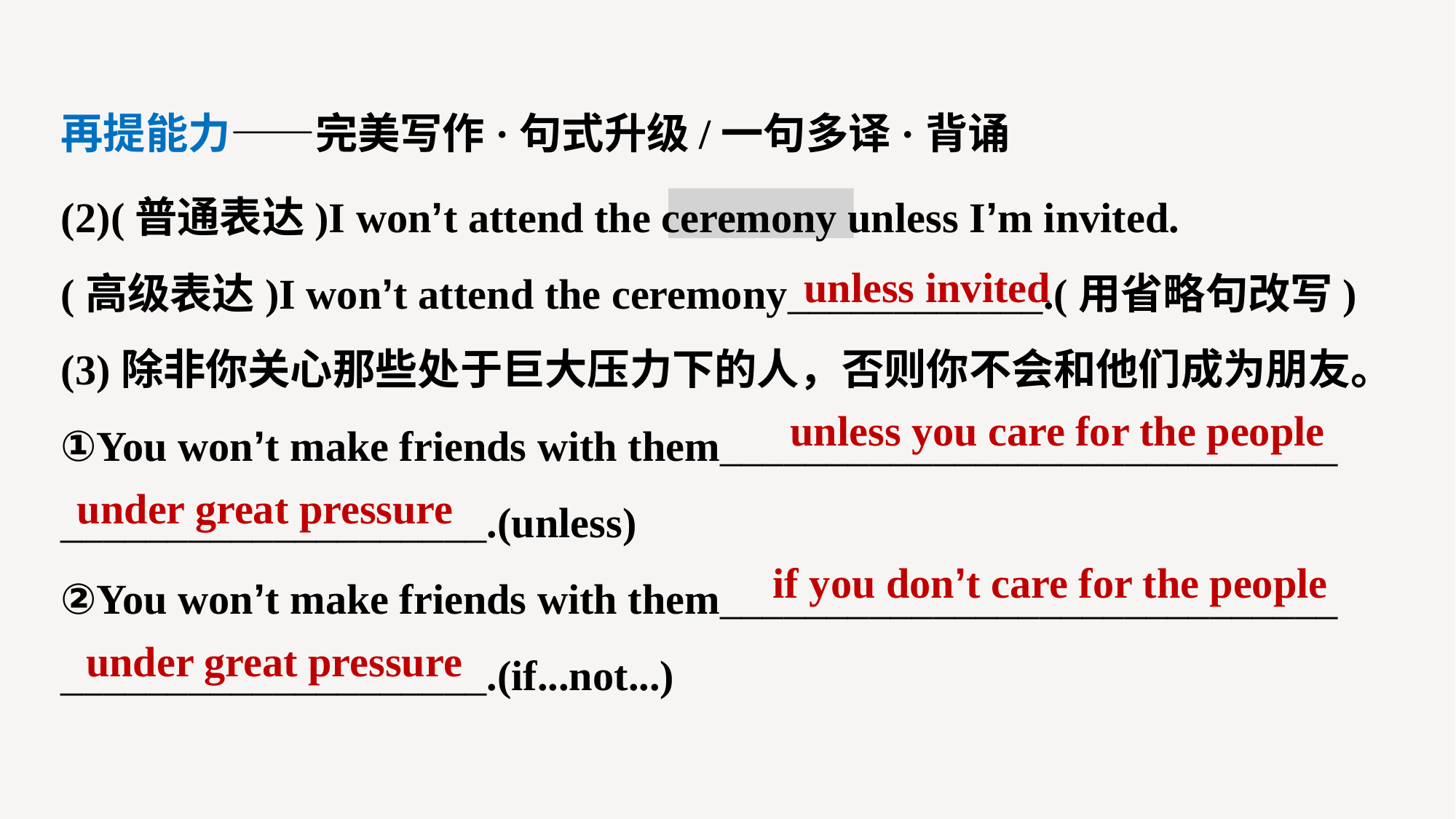

再提能力——完美写作·句式升级/一句多译·背诵
(2)(普通表达)I won’t attend the ceremony unless I’m invited.
(高级表达)I won’t attend the ceremony____________.(用省略句改写)
(3)除非你关心那些处于巨大压力下的人，否则你不会和他们成为朋友。
①You won’t make friends with them_____________________________
____________________.(unless)
②You won’t make friends with them_____________________________
____________________.(if...not...)

unless invited
unless you care for the people
under great pressure
if you don’t care for the people
under great pressure